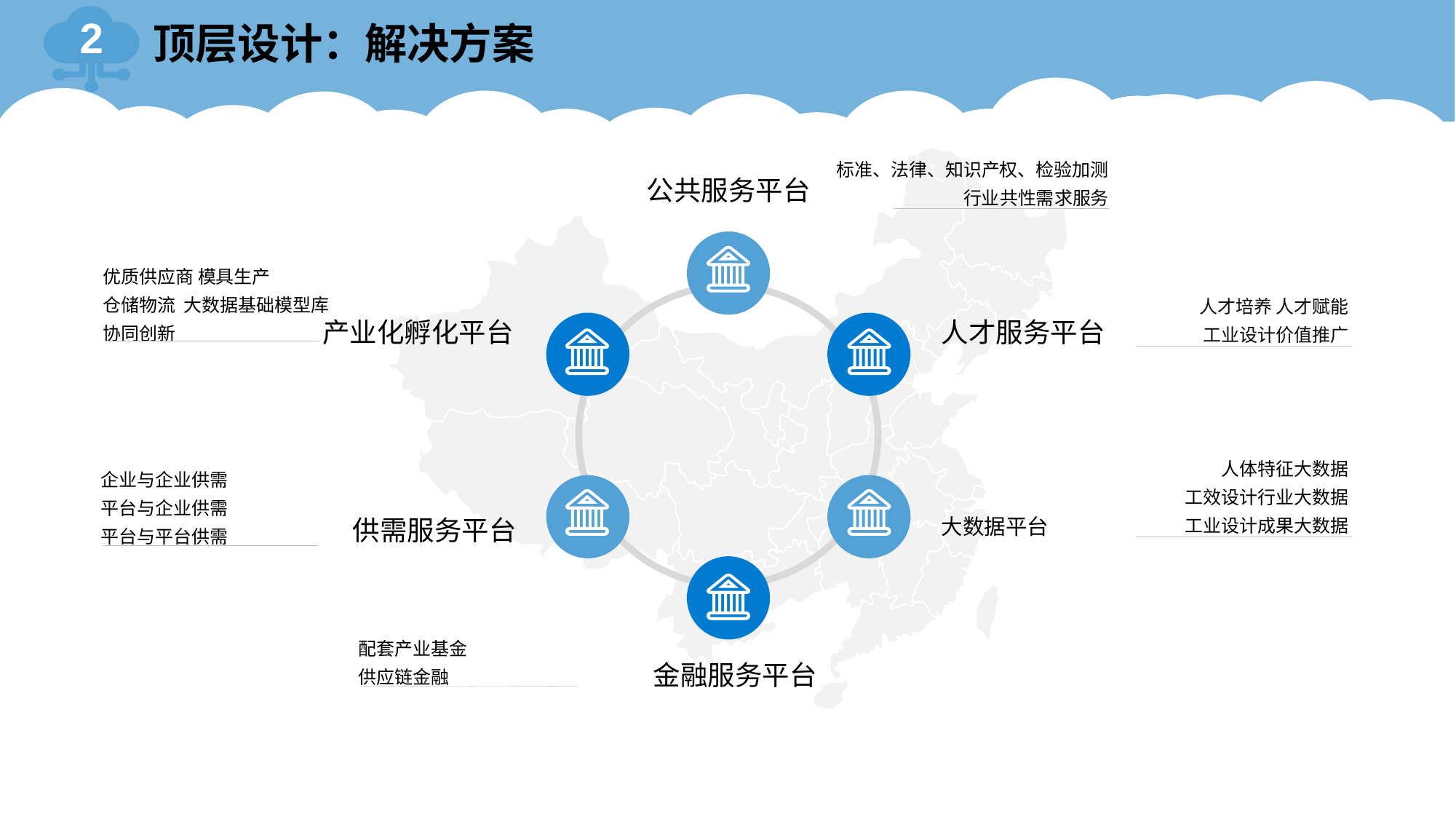

2
顶层设计：解决方案
标准、法律、知识产权、检验加测
行业共性需求服务

公共服务平台

优质供应商 模具生产
仓储物流  大数据基础模型库 协同创新
人才培养 人才赋能
工业设计价值推广

产业化孵化平台
人才服务平台

人体特征大数据
工效设计行业大数据
工业设计成果大数据

企业与企业供需
平台与企业供需
平台与平台供需

供需服务平台
大数据平台

配套产业基金
供应链金融
金融服务平台